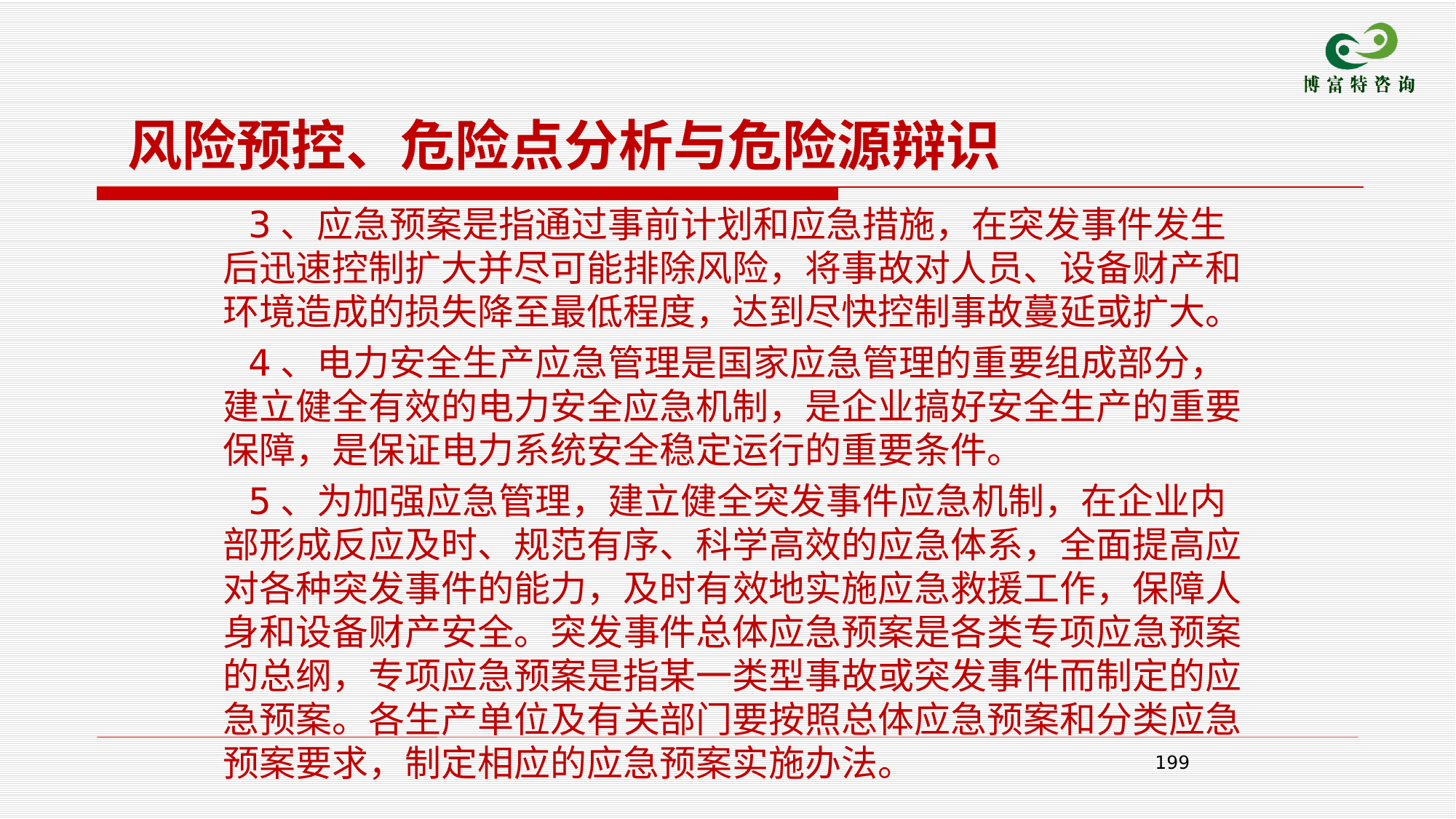

风险预控、危险点分析与危险源辩识
       3、应急预案是指通过事前计划和应急措施，在突发事件发生后迅速控制扩大并尽可能排除风险，将事故对人员、设备财产和环境造成的损失降至最低程度，达到尽快控制事故蔓延或扩大。
       4、电力安全生产应急管理是国家应急管理的重要组成部分，建立健全有效的电力安全应急机制，是企业搞好安全生产的重要保障，是保证电力系统安全稳定运行的重要条件。
       5、为加强应急管理，建立健全突发事件应急机制，在企业内部形成反应及时、规范有序、科学高效的应急体系，全面提高应对各种突发事件的能力，及时有效地实施应急救援工作，保障人身和设备财产安全。突发事件总体应急预案是各类专项应急预案的总纲，专项应急预案是指某一类型事故或突发事件而制定的应急预案。各生产单位及有关部门要按照总体应急预案和分类应急预案要求，制定相应的应急预案实施办法。

199